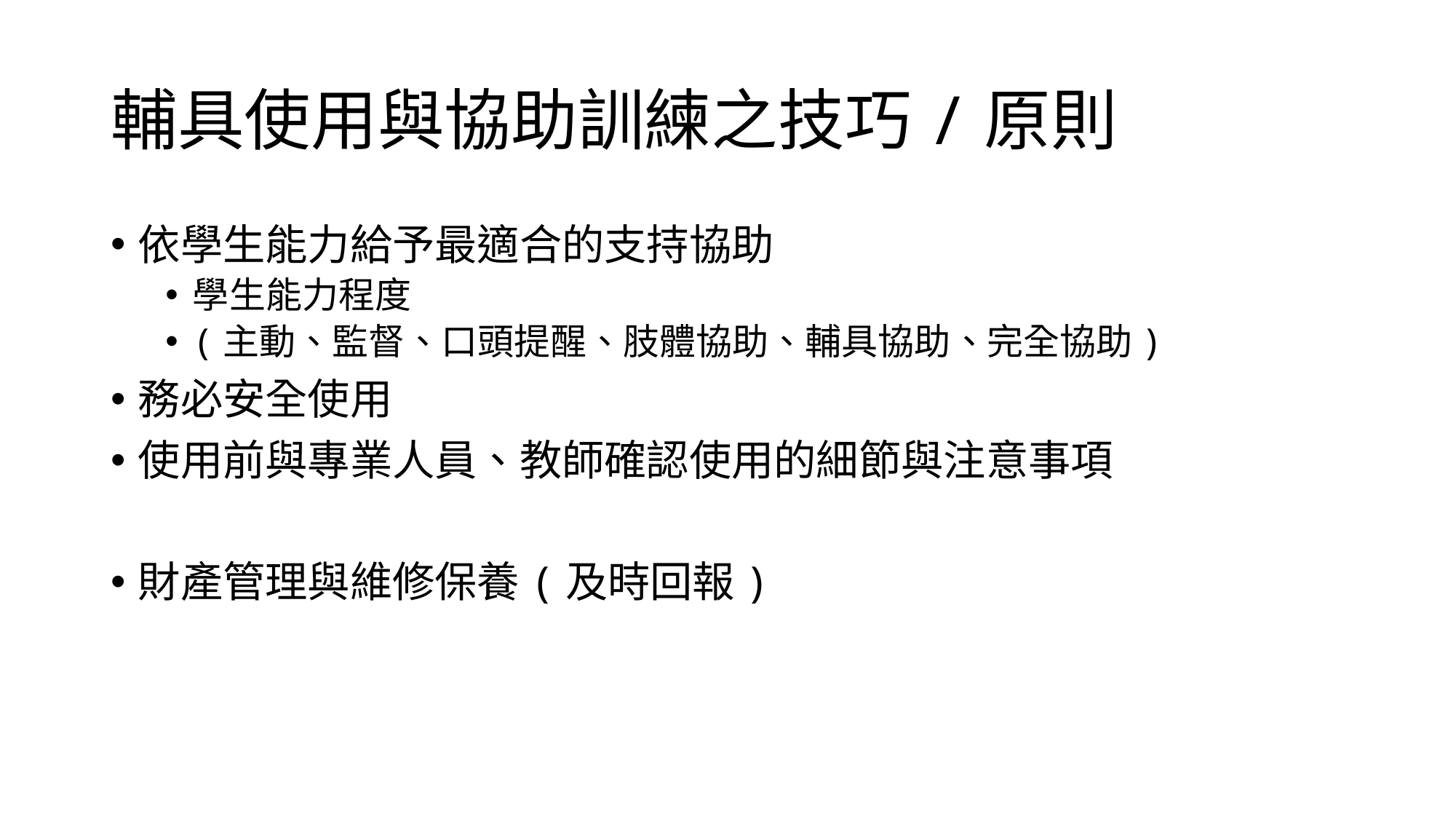

# 輔具使用與協助訓練之技巧/原則
依學生能力給予最適合的支持協助
學生能力程度
(主動、監督、口頭提醒、肢體協助、輔具協助、完全協助)
務必安全使用
使用前與專業人員、教師確認使用的細節與注意事項

財產管理與維修保養(及時回報)